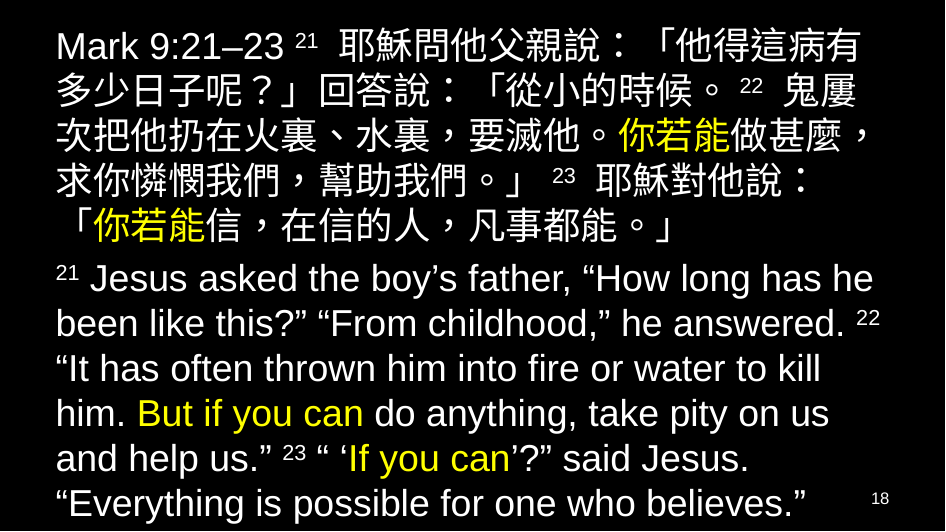

Mark 9:21–23 21 耶穌問他父親說：「他得這病有多少日子呢？」回答說：「從小的時候。22 鬼屢次把他扔在火裏、水裏，要滅他。你若能做甚麼，求你憐憫我們，幫助我們。」23 耶穌對他說：「你若能信，在信的人，凡事都能。」
21 Jesus asked the boy’s father, “How long has he been like this?” “From childhood,” he answered. 22 “It has often thrown him into fire or water to kill him. But if you can do anything, take pity on us and help us.” 23 “ ‘If you can’?” said Jesus. “Everything is possible for one who believes.”

18